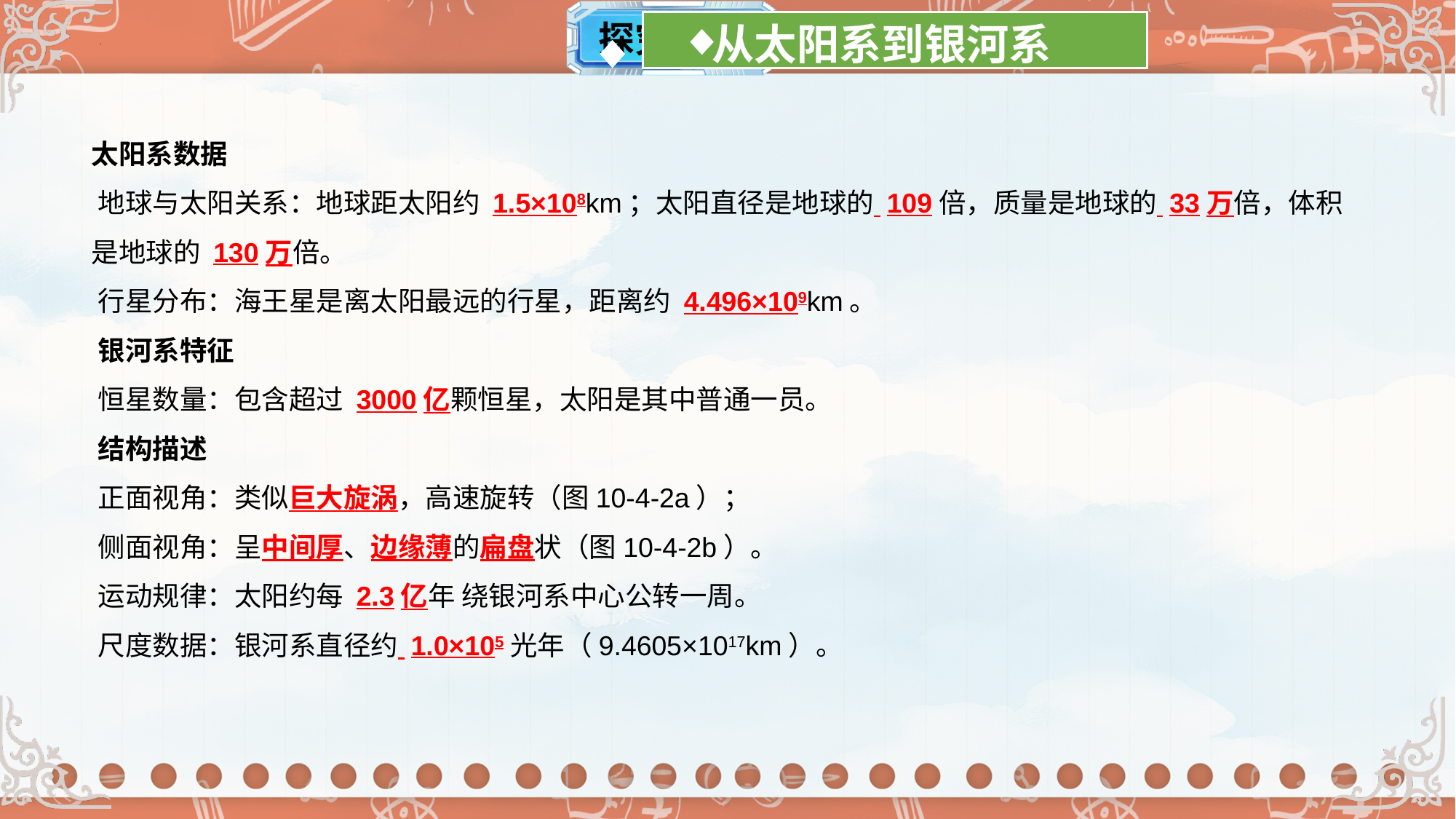

从太阳系到银河系

太阳系数据
​地球与太阳关系：地球距太阳约 1.5×108km；太阳直径是地球的 ​109倍，质量是地球的 ​33万倍，体积是地球的 ​130万倍。
​行星分布：海王星是离太阳最远的行星，距离约 4.496×109km。
​银河系特征
​恒星数量：包含超过 ​3000亿颗恒星，太阳是其中普通一员。
​结构描述
​正面视角：类似巨大旋涡，高速旋转（图10-4-2a）；
​侧面视角：呈中间厚、边缘薄的扁盘状（图10-4-2b）。
​运动规律：太阳约每 ​2.3亿年 绕银河系中心公转一周。
​尺度数据：银河系直径约 1.0×105光年（9.4605×1017km）。